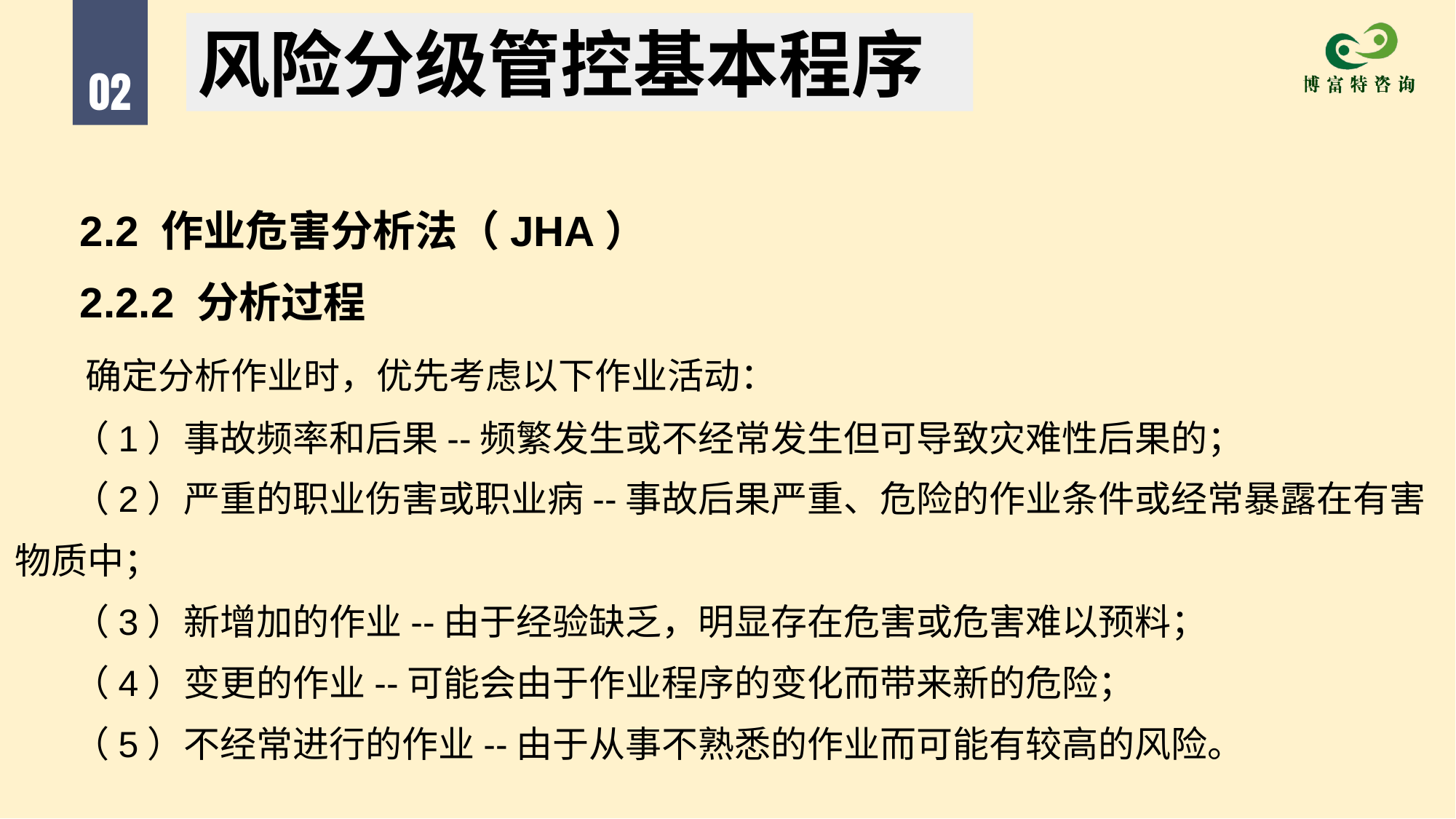

风险分级管控基本程序
02
  2.2 作业危害分析法（JHA）
  2.2.2 分析过程
  确定分析作业时，优先考虑以下作业活动：
 （1）事故频率和后果--频繁发生或不经常发生但可导致灾难性后果的；
 （2）严重的职业伤害或职业病--事故后果严重、危险的作业条件或经常暴露在有害物质中；
 （3）新增加的作业--由于经验缺乏，明显存在危害或危害难以预料；
 （4）变更的作业--可能会由于作业程序的变化而带来新的危险；
 （5）不经常进行的作业--由于从事不熟悉的作业而可能有较高的风险。